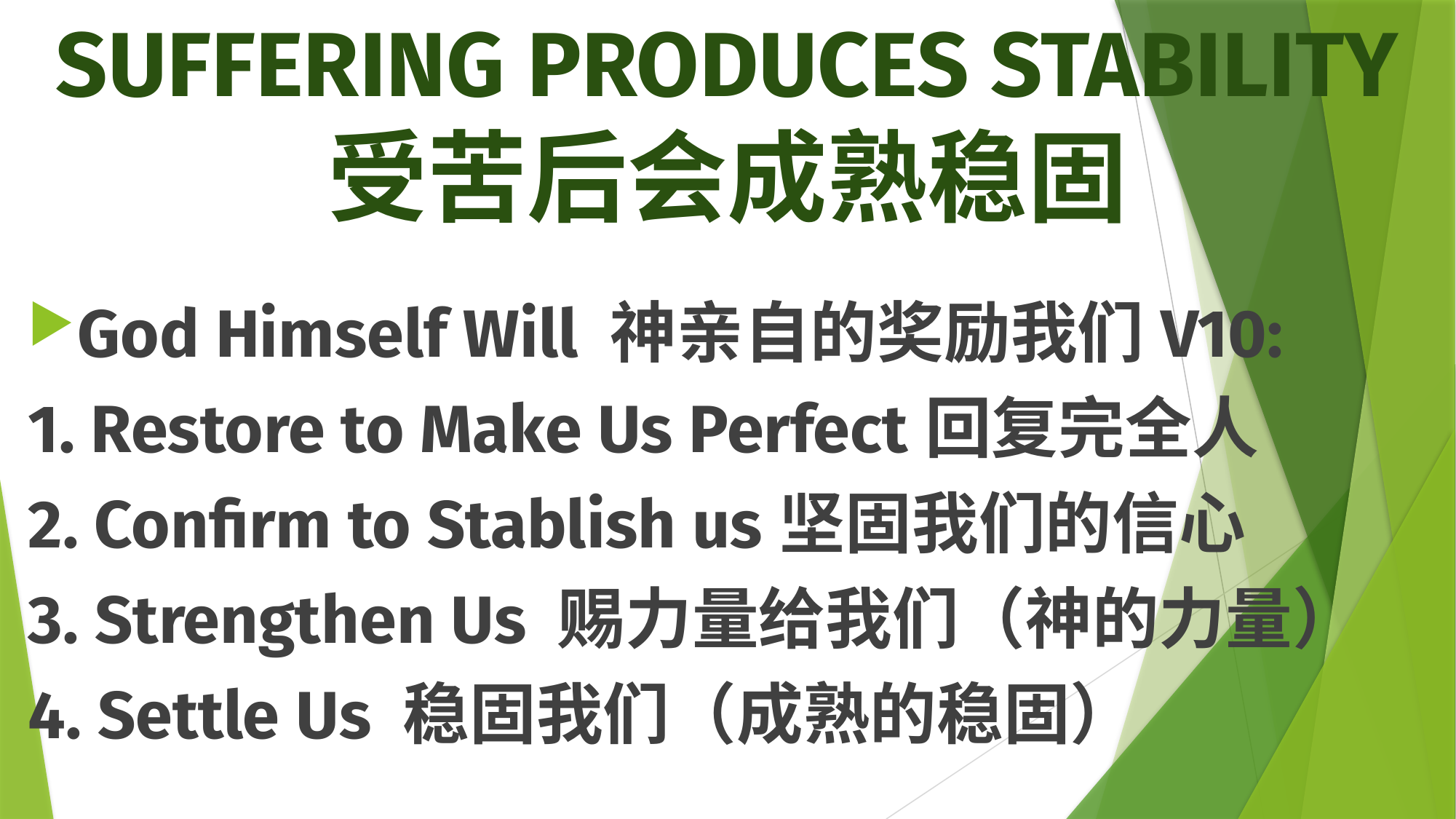

# SUFFERING PRODUCES STABILITY 受苦后会成熟稳固
God Himself Will 神亲自的奖励我们	V10:
1. Restore to Make Us Perfect回复完全人
2. Confirm to Stablish us坚固我们的信心
3. Strengthen Us 赐力量给我们（神的力量）
4. Settle Us 稳固我们（成熟的稳固）